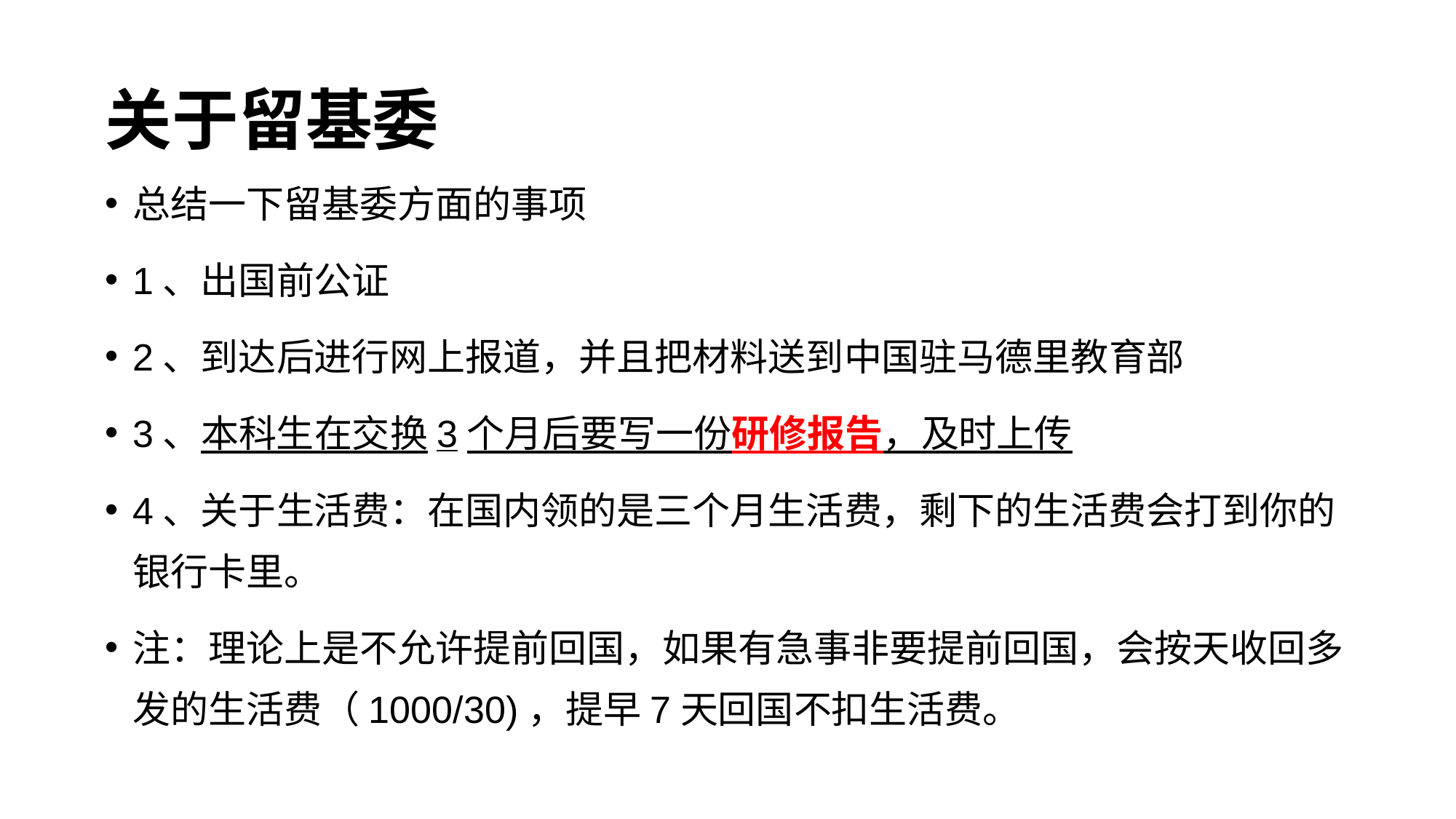

# 关于留基委
总结一下留基委方面的事项
1、出国前公证
2、到达后进行网上报道，并且把材料送到中国驻马德里教育部
3、本科生在交换3个月后要写一份研修报告，及时上传
4、关于生活费：在国内领的是三个月生活费，剩下的生活费会打到你的银行卡里。
注：理论上是不允许提前回国，如果有急事非要提前回国，会按天收回多发的生活费（1000/30)，提早7天回国不扣生活费。